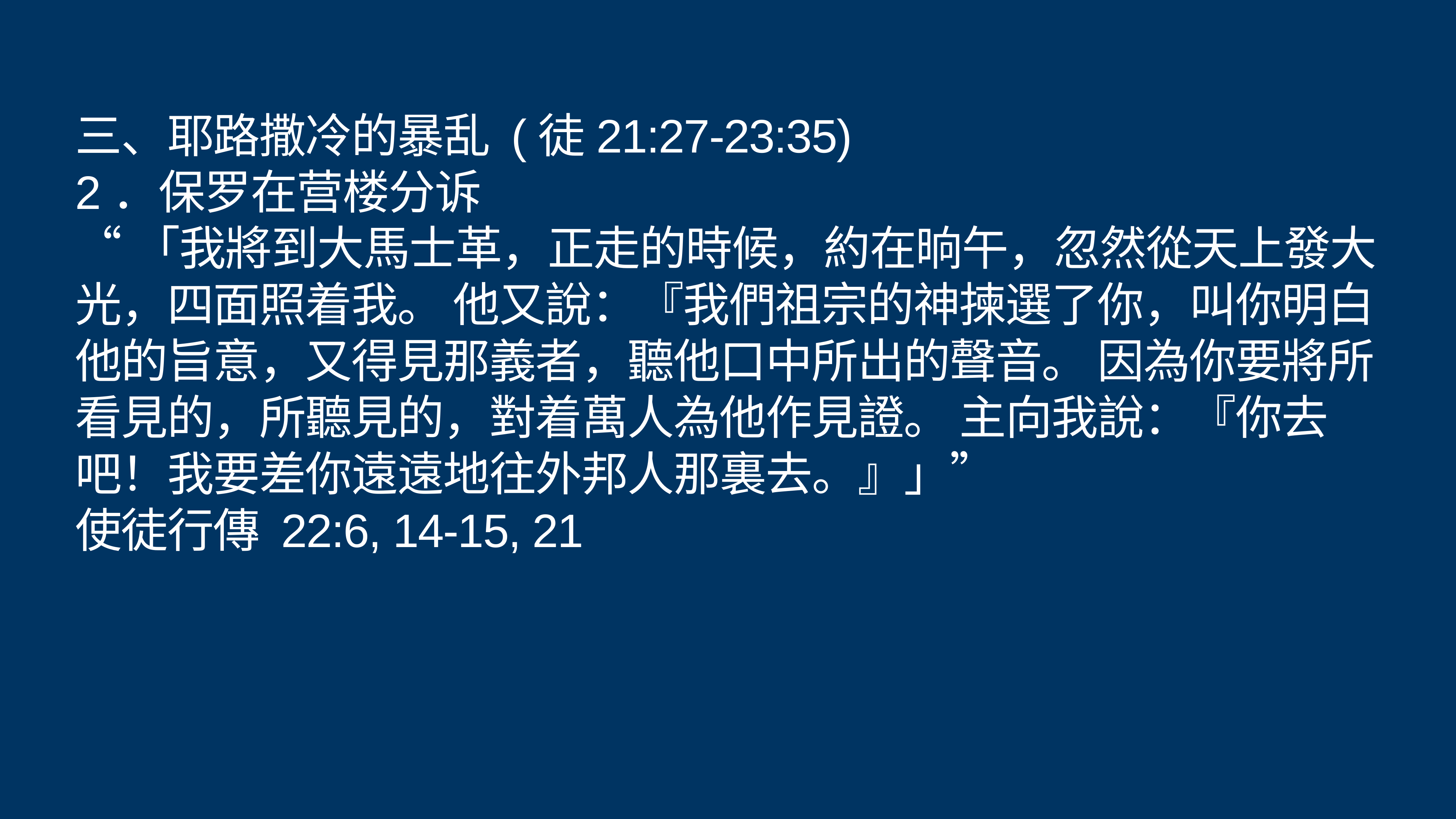

# 三、耶路撒冷的暴乱 (徒21:27-23:35)
2．保罗在营楼分诉
“「我將到大馬士革，正走的時候，約在晌午，忽然從天上發大光，四面照着我。 他又說：『我們祖宗的神揀選了你，叫你明白他的旨意，又得見那義者，聽他口中所出的聲音。 因為你要將所看見的，所聽見的，對着萬人為他作見證。 主向我說：『你去吧！我要差你遠遠地往外邦人那裏去。』」”
使徒行傳 22:6, 14-15, 21